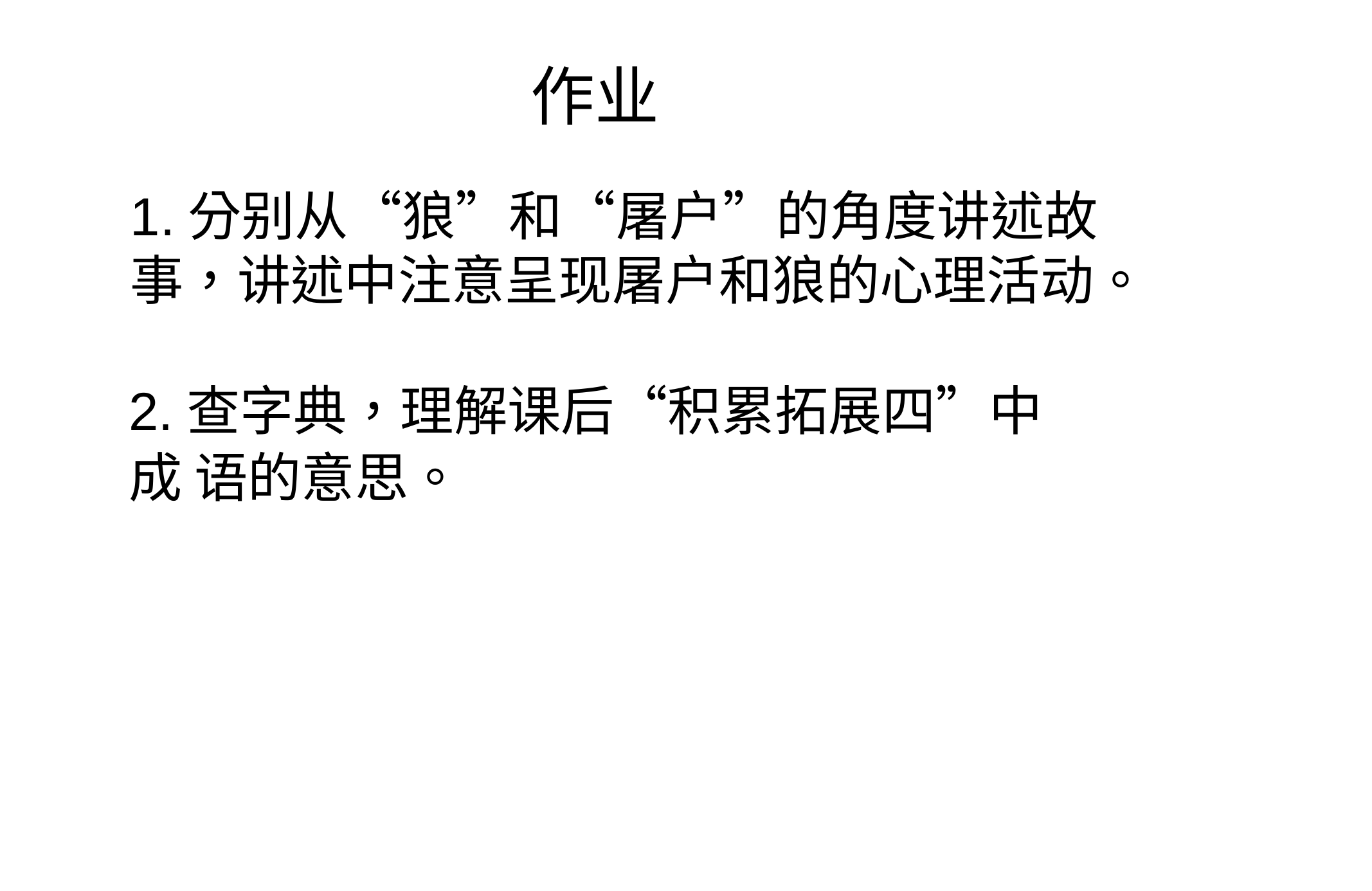

作业
1.分别从“狼”和“屠户”的角度讲述故 事，讲述中注意呈现屠户和狼的心理活动。
2.查字典，理解课后“积累拓展四”中成 语的意思。